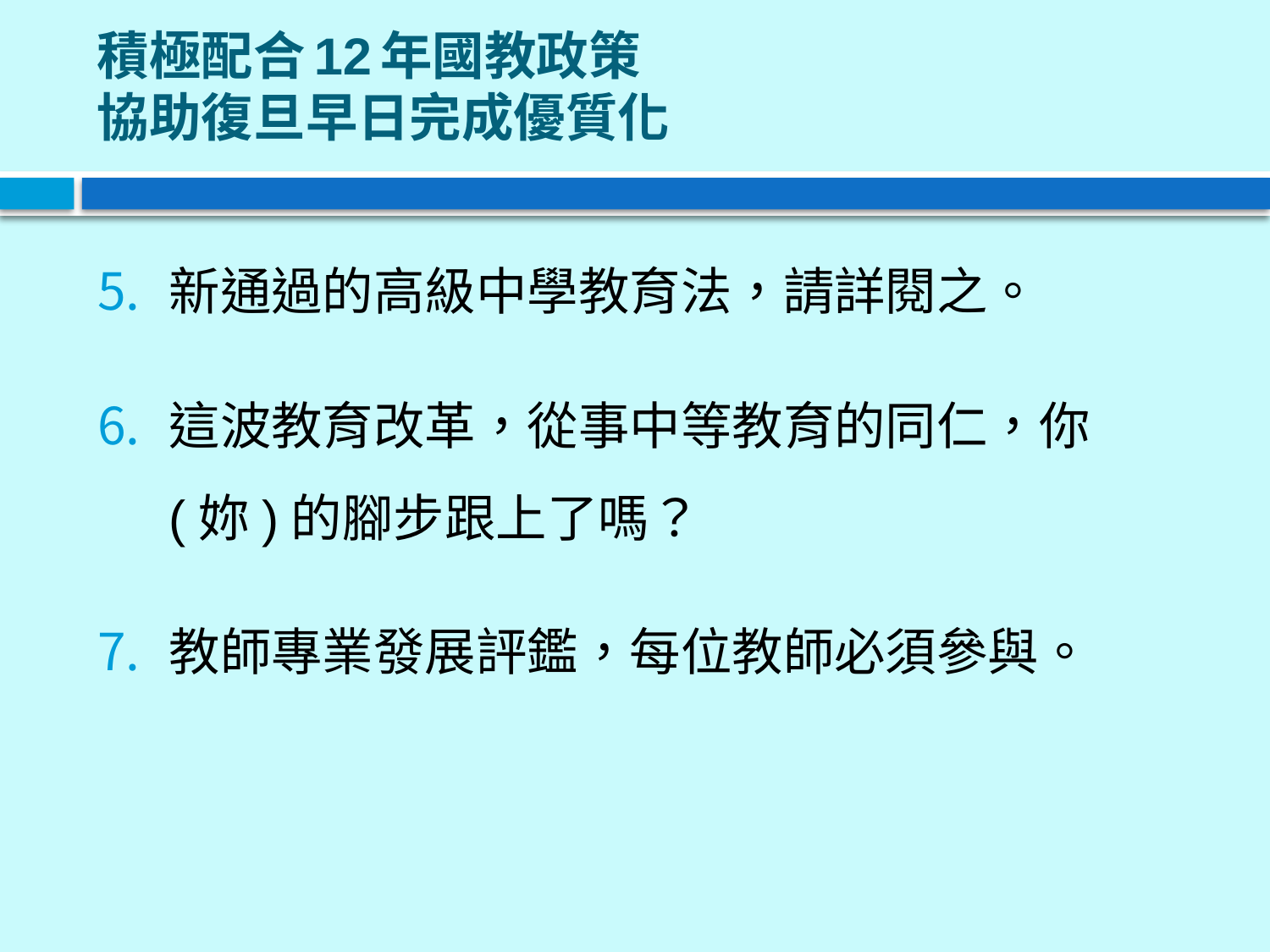

# 積極配合12年國教政策 協助復旦早日完成優質化
新通過的高級中學教育法，請詳閱之。
這波教育改革，從事中等教育的同仁，你(妳)的腳步跟上了嗎？
教師專業發展評鑑，每位教師必須參與。